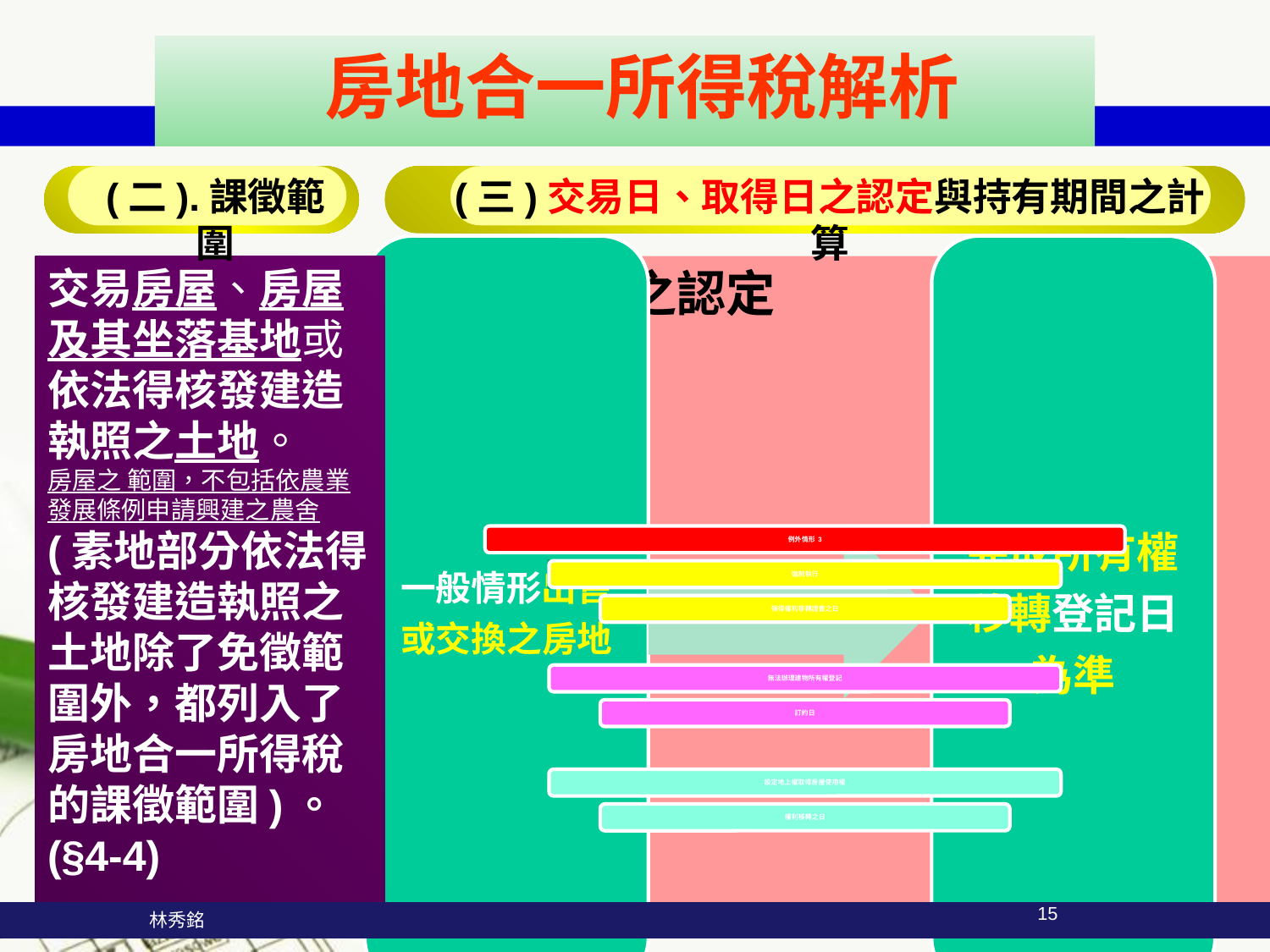

房地合一所得稅解析

(二).課徵範圍

(三)交易日、取得日之認定與持有期間之計算
完成所有權移轉登記日為準
交易房屋、房屋及其坐落基地或依法得核發建造執照之土地。
房屋之 範圍，不包括依農業發展條例申請興建之農舍
(素地部分依法得核發建造執照之土地除了免徵範圍外，都列入了房地合一所得稅的課徵範圍)。(§4-4)

(1)交易日之認定

例外情形  3
強制執行
領得權利移轉證書之日
無法辦理建物所有權登記
訂約日
設定地上權取得房屋使用權
權利移轉之日
15
                                 林秀銘